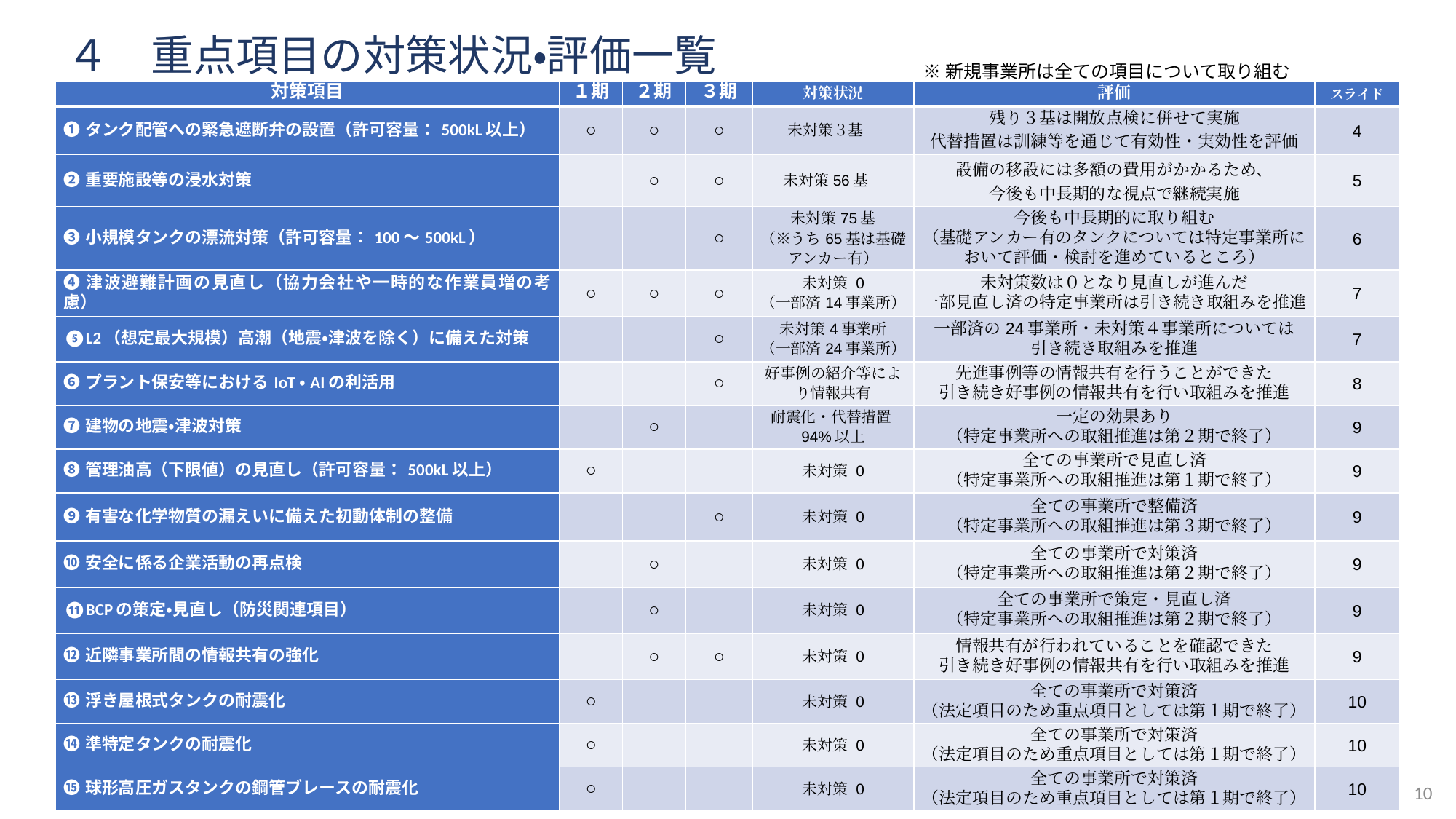

# ４　重点項目の対策状況・評価一覧
※新規事業所は全ての項目について取り組む
| 対策項目 | １期 | ２期 | ３期 | 対策状況 | 評価 | スライド |
| --- | --- | --- | --- | --- | --- | --- |
| ❶タンク配管への緊急遮断弁の設置（許可容量：500kL以上） | ○ | ○ | ○ | 未対策３基 | 残り３基は開放点検に併せて実施 代替措置は訓練等を通じて有効性・実効性を評価 | 4 |
| ❷重要施設等の浸水対策 |  | ○ | ○ | 未対策56基 | 設備の移設には多額の費用がかかるため、 今後も中長期的な視点で継続実施 | 5 |
| ❸小規模タンクの漂流対策（許可容量：100～500kL） |  |  | ○ | 未対策75基 （※うち65基は基礎アンカー有） | 今後も中長期的に取り組む （基礎アンカー有のタンクについては特定事業所において評価・検討を進めているところ） | 6 |
| ❹津波避難計画の見直し（協力会社や一時的な作業員増の考慮） | ○ | ○ | ○ | 未対策 0 （一部済14事業所） | 未対策数は０となり見直しが進んだ 一部見直し済の特定事業所は引き続き取組みを推進 | 7 |
| ❺L2（想定最大規模）高潮（地震・津波を除く）に備えた対策 |  |  | ○ | 未対策4事業所 （一部済24事業所） | 一部済の24事業所・未対策４事業所については 引き続き取組みを推進 | 7 |
| ❻プラント保安等におけるIoT・AIの利活用 |  |  | ○ | 好事例の紹介等により情報共有 | 先進事例等の情報共有を行うことができた 引き続き好事例の情報共有を行い取組みを推進 | 8 |
| ❼建物の地震・津波対策 |  | ○ |  | 耐震化・代替措置94%以上 | 一定の効果あり （特定事業所への取組推進は第２期で終了） | 9 |
| ❽管理油高（下限値）の見直し（許可容量：500kL以上） | ○ |  |  | 未対策 0 | 全ての事業所で見直し済 （特定事業所への取組推進は第１期で終了） | 9 |
| ❾有害な化学物質の漏えいに備えた初動体制の整備 |  |  | ○ | 未対策 0 | 全ての事業所で整備済 （特定事業所への取組推進は第３期で終了） | 9 |
| ❿安全に係る企業活動の再点検 |  | ○ |  | 未対策 0 | 全ての事業所で対策済 （特定事業所への取組推進は第２期で終了） | 9 |
| ⓫BCPの策定・見直し（防災関連項目） |  | ○ |  | 未対策 0 | 全ての事業所で策定・見直し済 （特定事業所への取組推進は第２期で終了） | 9 |
| ⓬近隣事業所間の情報共有の強化 |  | ○ | ○ | 未対策 0 | 情報共有が行われていることを確認できた 引き続き好事例の情報共有を行い取組みを推進 | 9 |
| ⓭浮き屋根式タンクの耐震化 | ○ |  |  | 未対策 0 | 全ての事業所で対策済 （法定項目のため重点項目としては第１期で終了） | 10 |
| ⓮準特定タンクの耐震化 | ○ |  |  | 未対策 0 | 全ての事業所で対策済 （法定項目のため重点項目としては第１期で終了） | 10 |
| ⓯球形高圧ガスタンクの鋼管ブレースの耐震化 | ○ |  |  | 未対策 0 | 全ての事業所で対策済 （法定項目のため重点項目としては第１期で終了） | 10 |

10